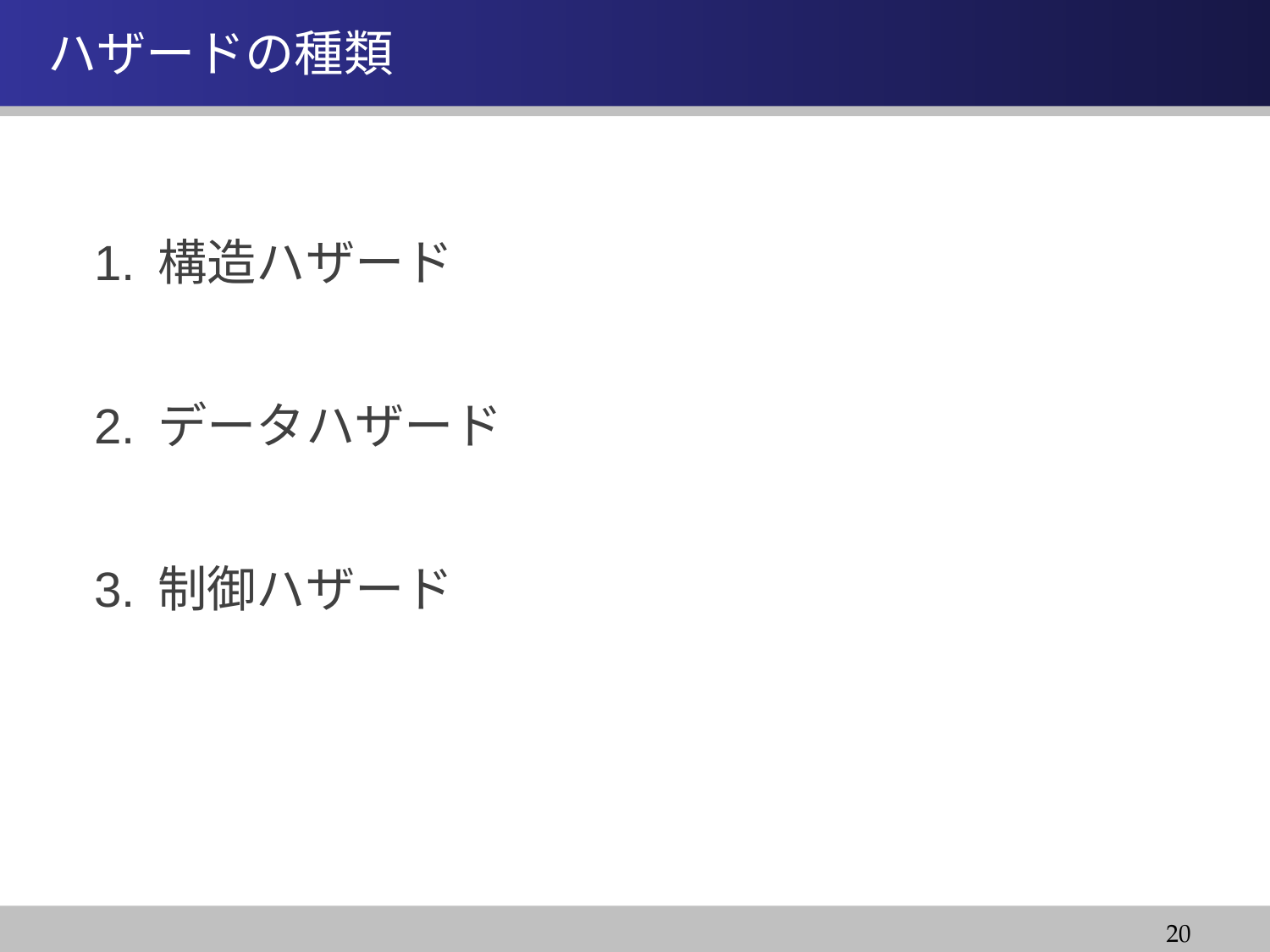

情報システム基盤学基礎１
# ハザードの種類
構造ハザード

データハザード

制御ハザード
20